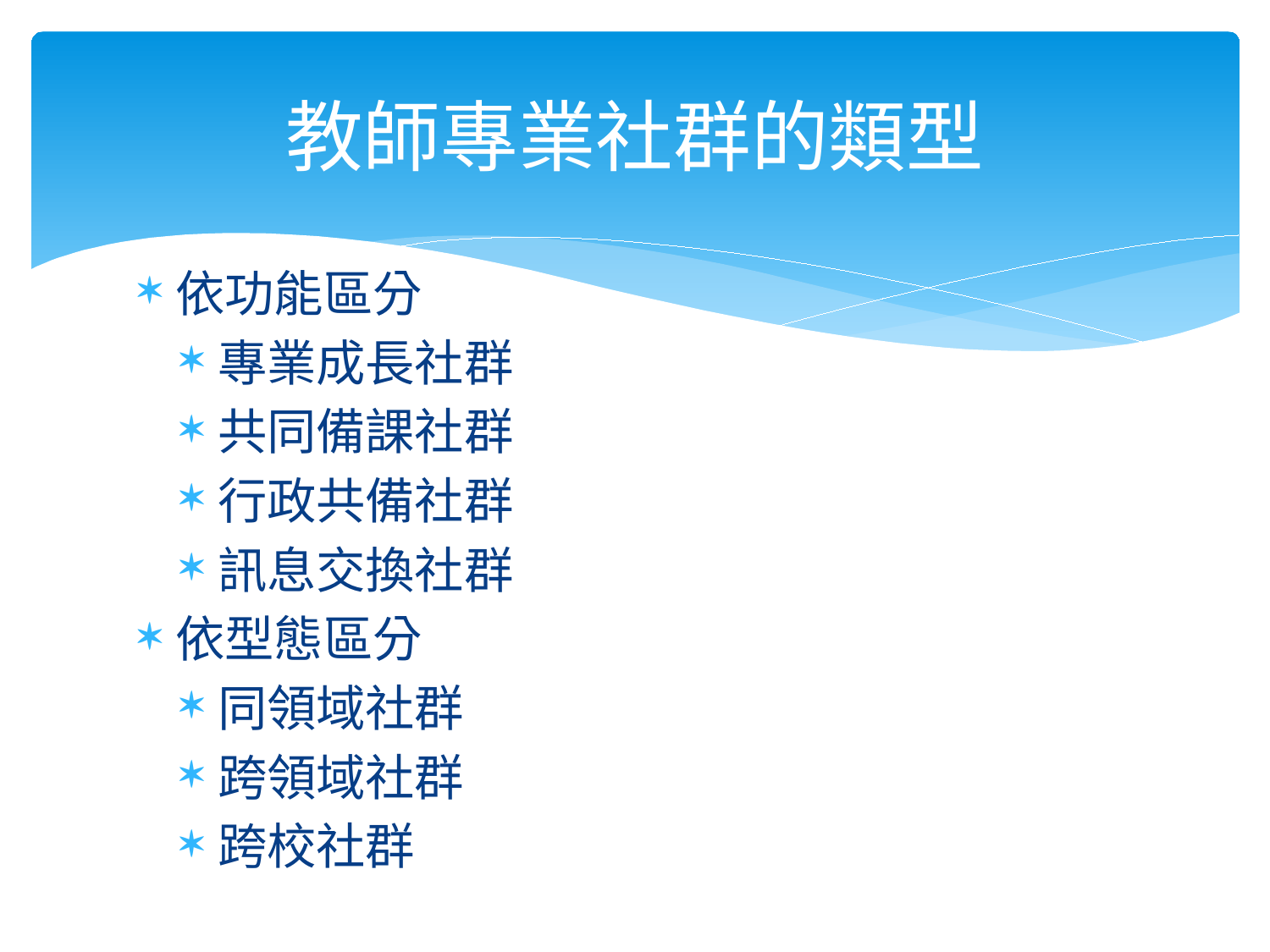

# 教師專業社群的類型
依功能區分
專業成長社群
共同備課社群
行政共備社群
訊息交換社群
依型態區分
同領域社群
跨領域社群
跨校社群